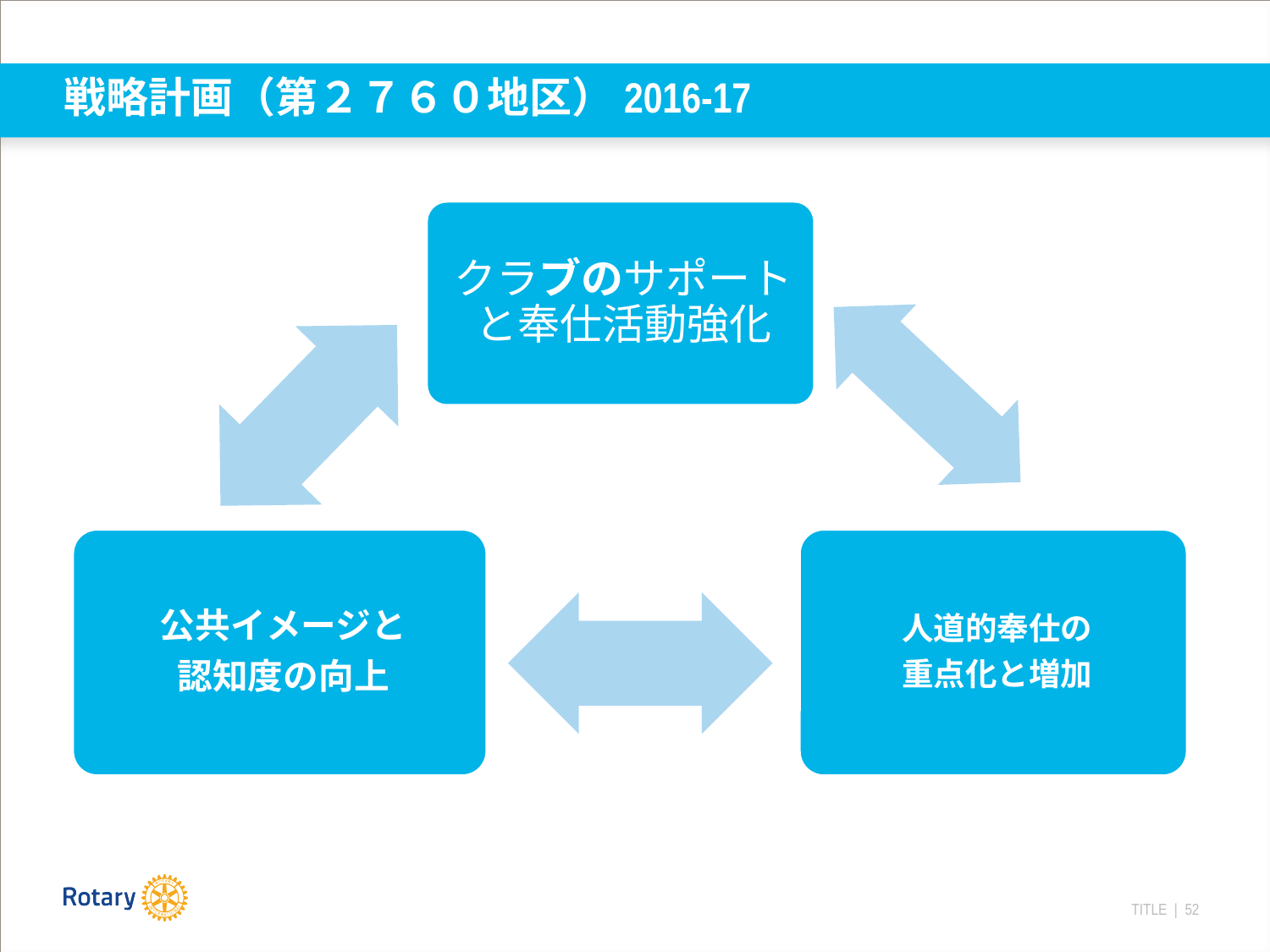

# 戦略計画（第２７６０地区）2016-17
クラブのサポートと奉仕活動強化

人道的奉仕の
重点化と増加

公共イメージと
認知度の向上